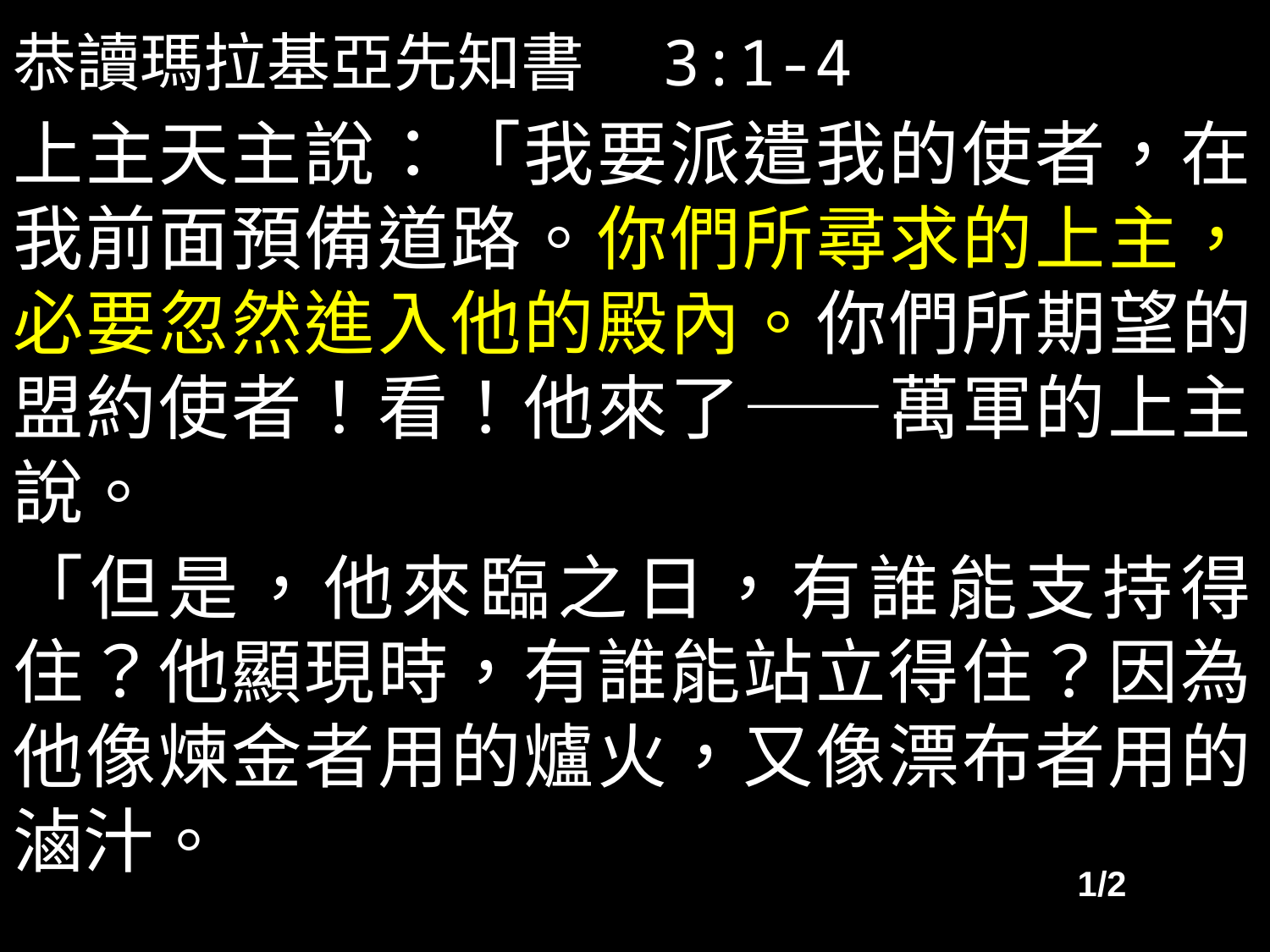

恭讀瑪拉基亞先知書　3:1-4
上主天主說：「我要派遣我的使者，在我前面預備道路。你們所尋求的上主，必要忽然進入他的殿內。你們所期望的盟約使者！看！他來了——萬軍的上主說。
「但是，他來臨之日，有誰能支持得住？他顯現時，有誰能站立得住？因為他像煉金者用的爐火，又像漂布者用的滷汁。
1/2